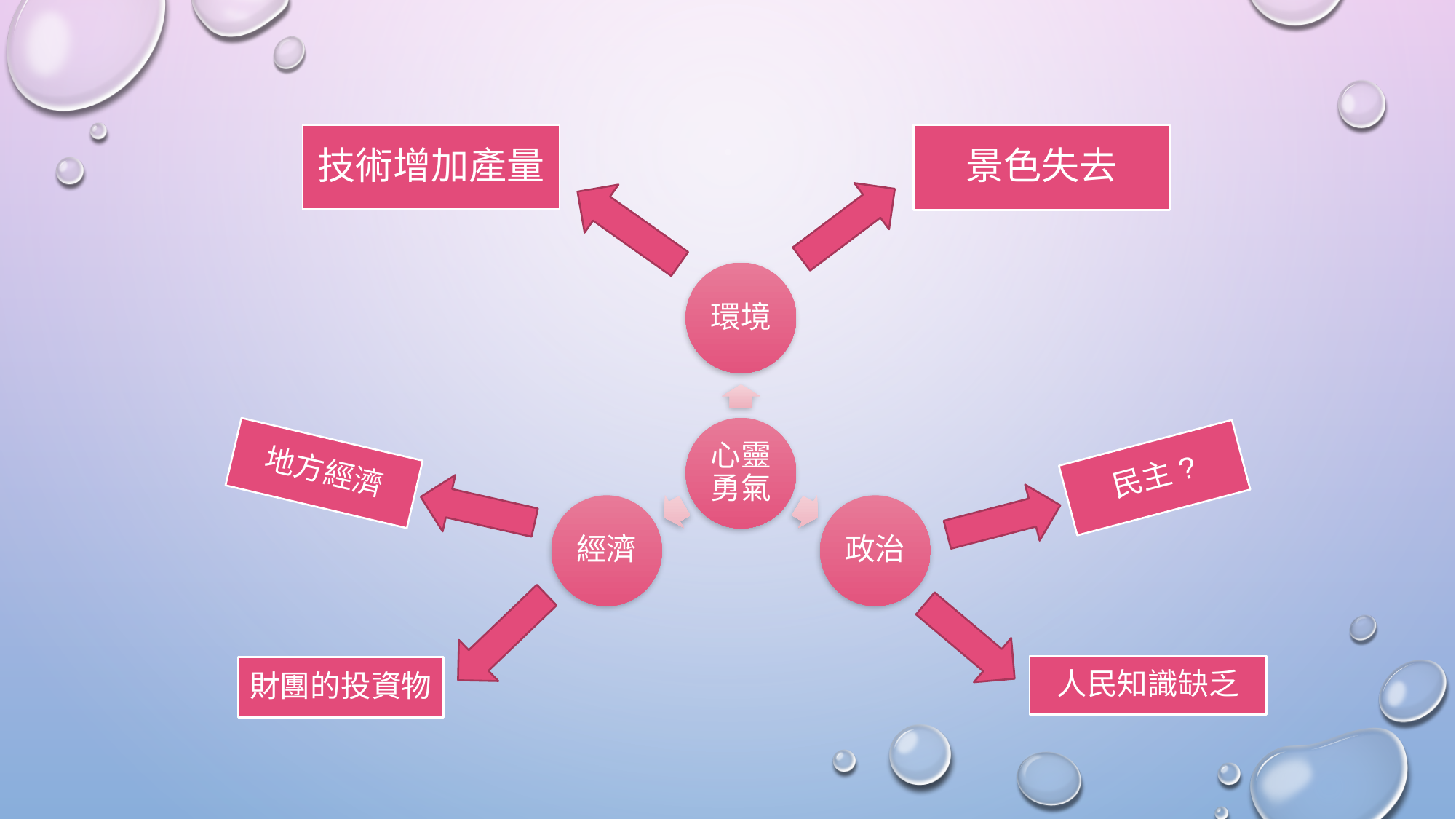

技術增加產量
景色失去

心靈勇氣

環境

政治

經濟
地方經濟
民主?
財團的投資物
人民知識缺乏